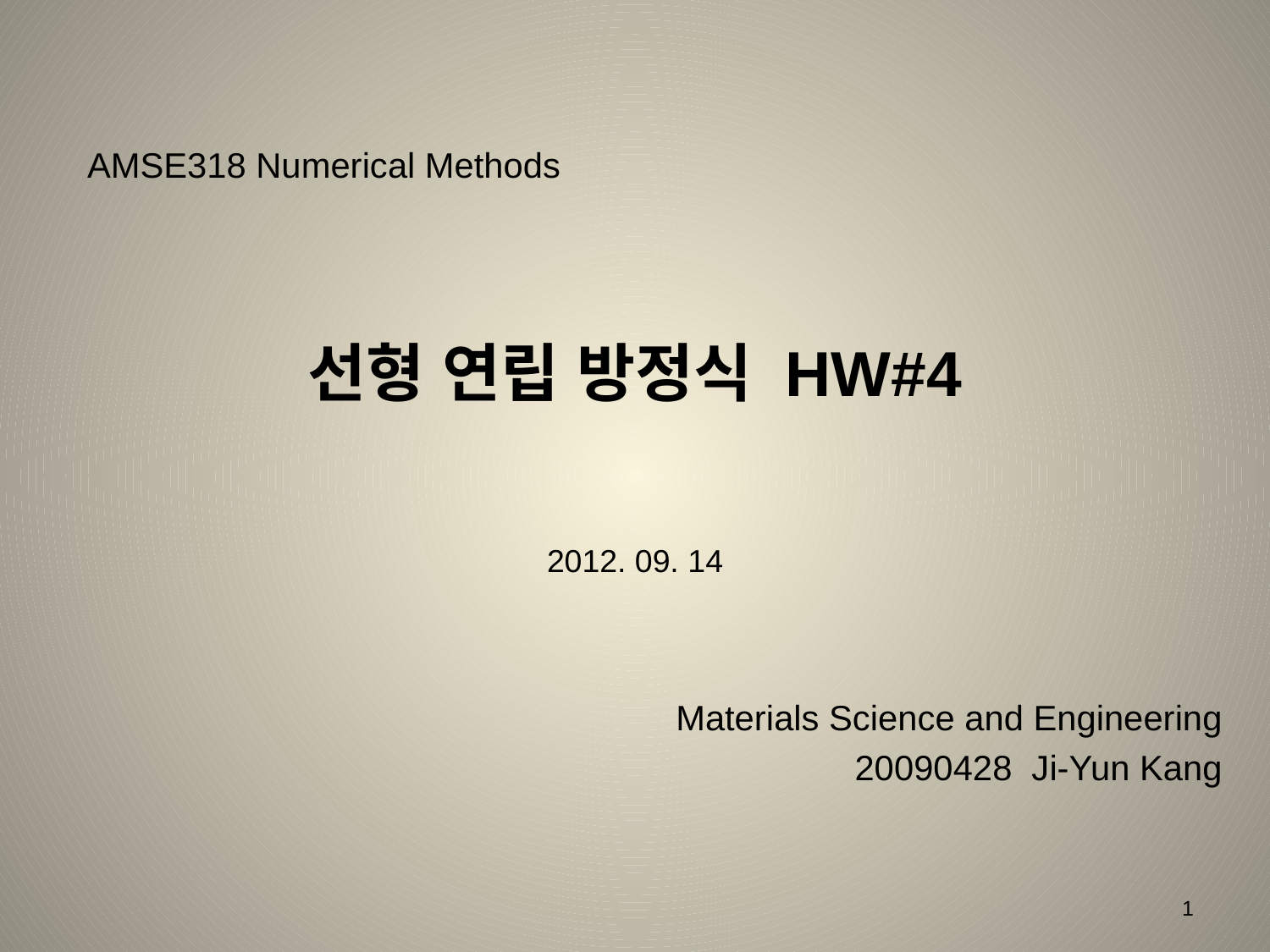

AMSE318 Numerical Methods
# 선형 연립 방정식 HW#4
2012. 09. 14
Materials Science and Engineering
20090428  Ji-Yun Kang
1